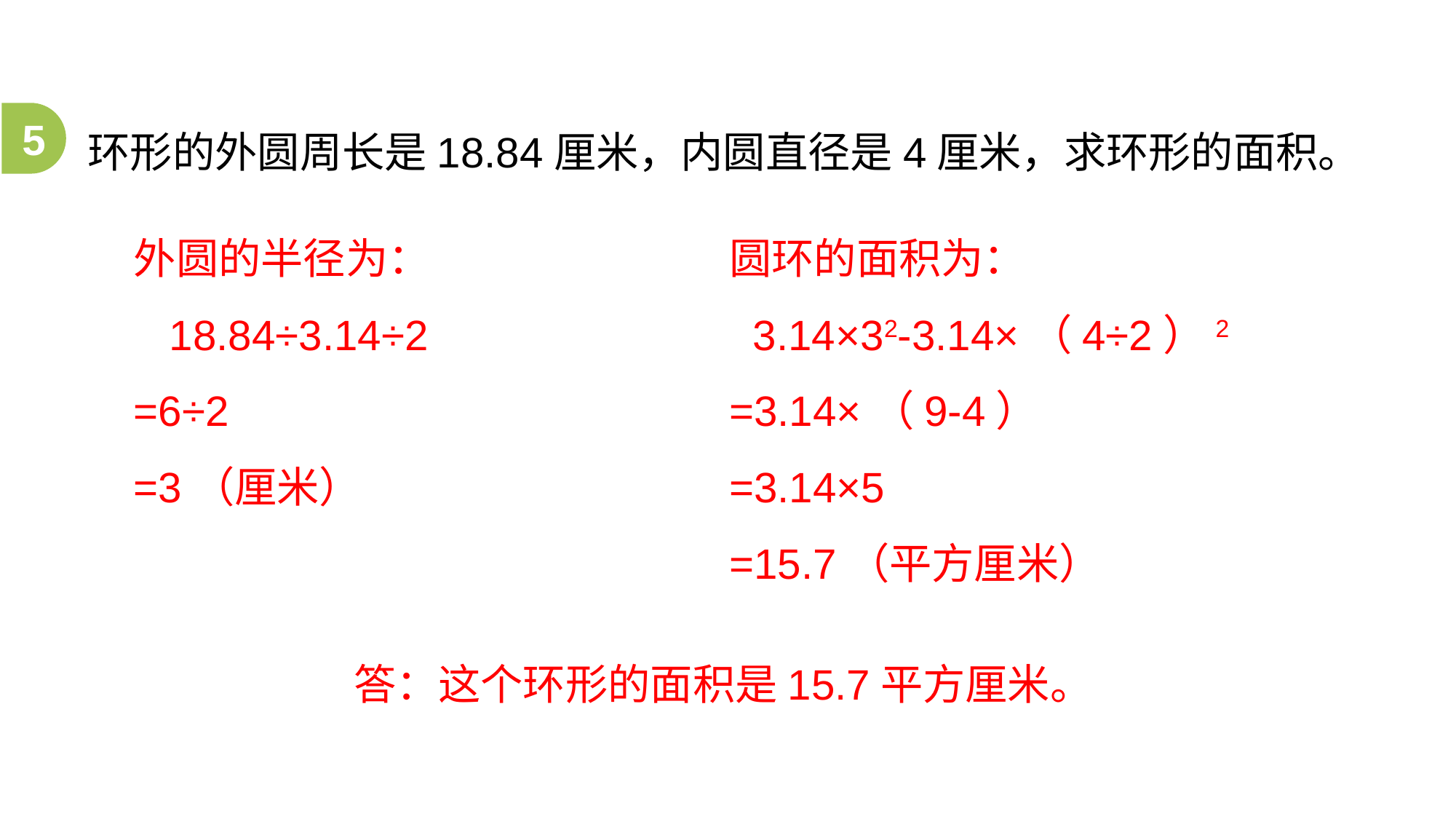

环形的外圆周长是18.84厘米，内圆直径是4厘米，求环形的面积。
5
圆环的面积为：
  3.14×32-3.14×（4÷2）2
=3.14×（9-4）
=3.14×5
=15.7（平方厘米）
外圆的半径为：
   18.84÷3.14÷2
=6÷2
=3（厘米）

答：这个环形的面积是15.7平方厘米。